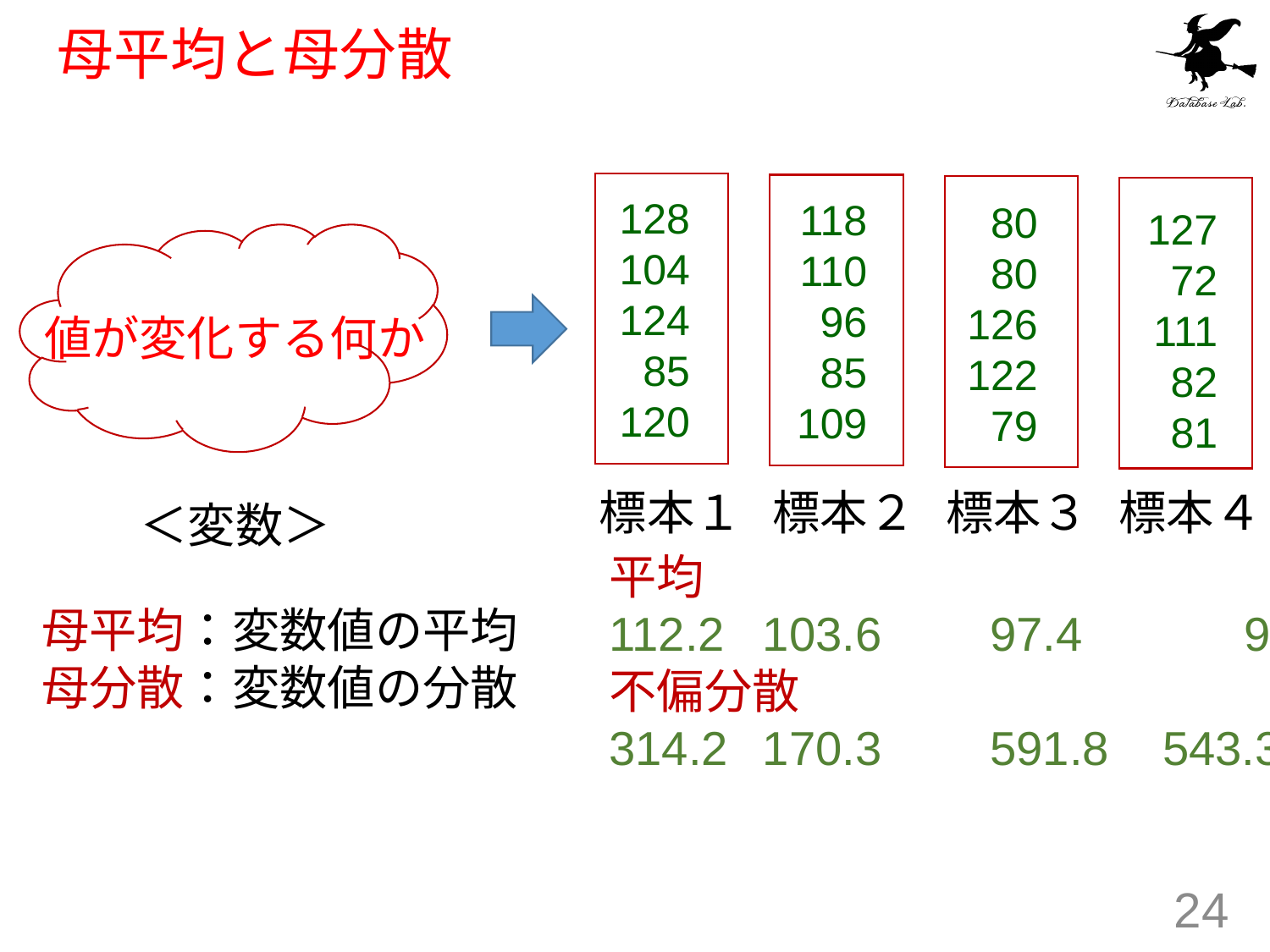

# 母平均と母分散

128
104
124
85
120
118
110
96
85
109
80
80
126
122
79
127
72
111
82
81

値が変化する何か
標本３
標本４
標本２
標本１
＜変数＞
平均
112.2	  103.6	97.4		94.6
不偏分散
314.2	  170.3	591.8    543.3
母平均：変数値の平均
母分散：変数値の分散
24